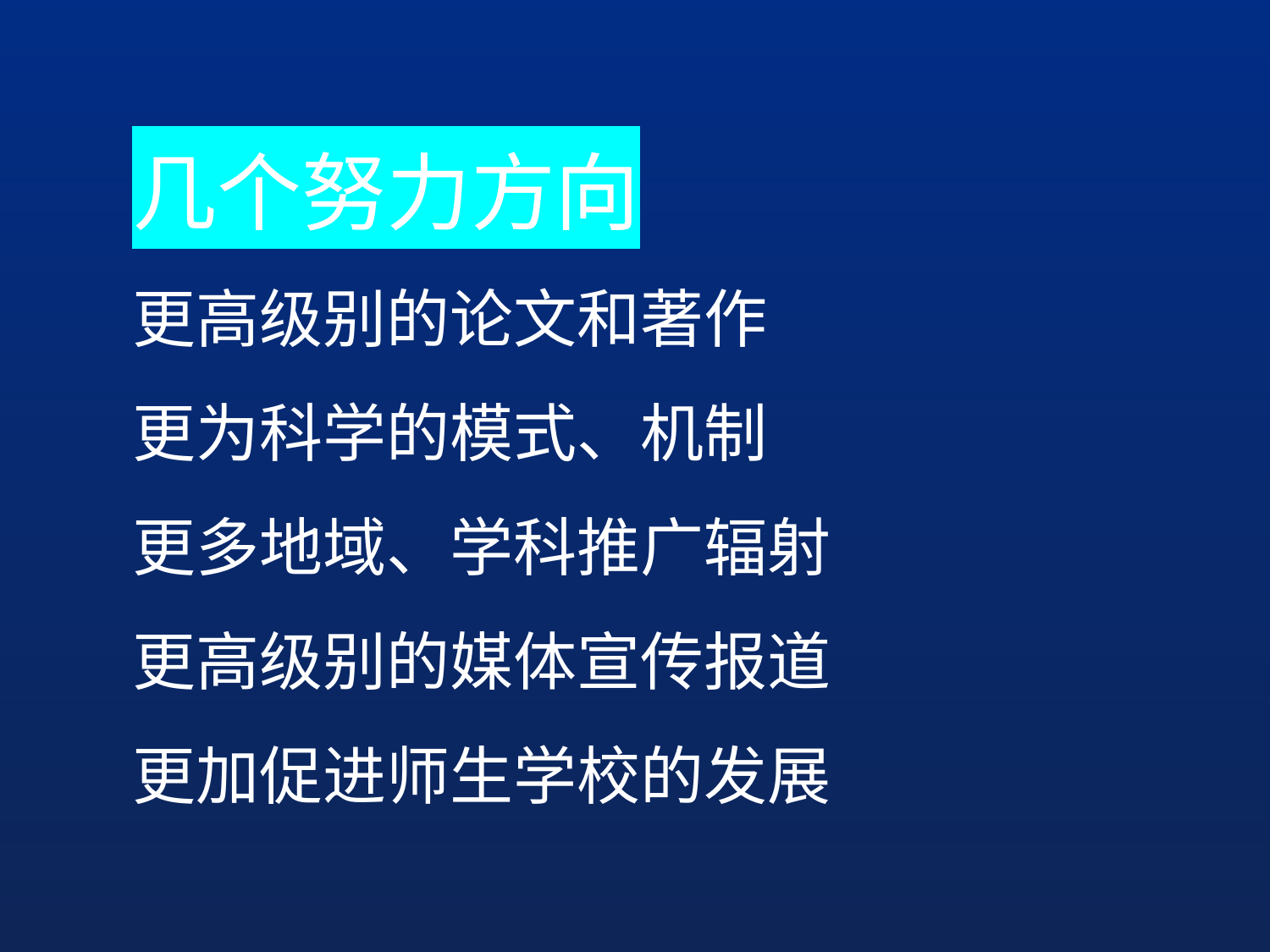

几个努力方向
更高级别的论文和著作
更为科学的模式、机制
更多地域、学科推广辐射
更高级别的媒体宣传报道
更加促进师生学校的发展